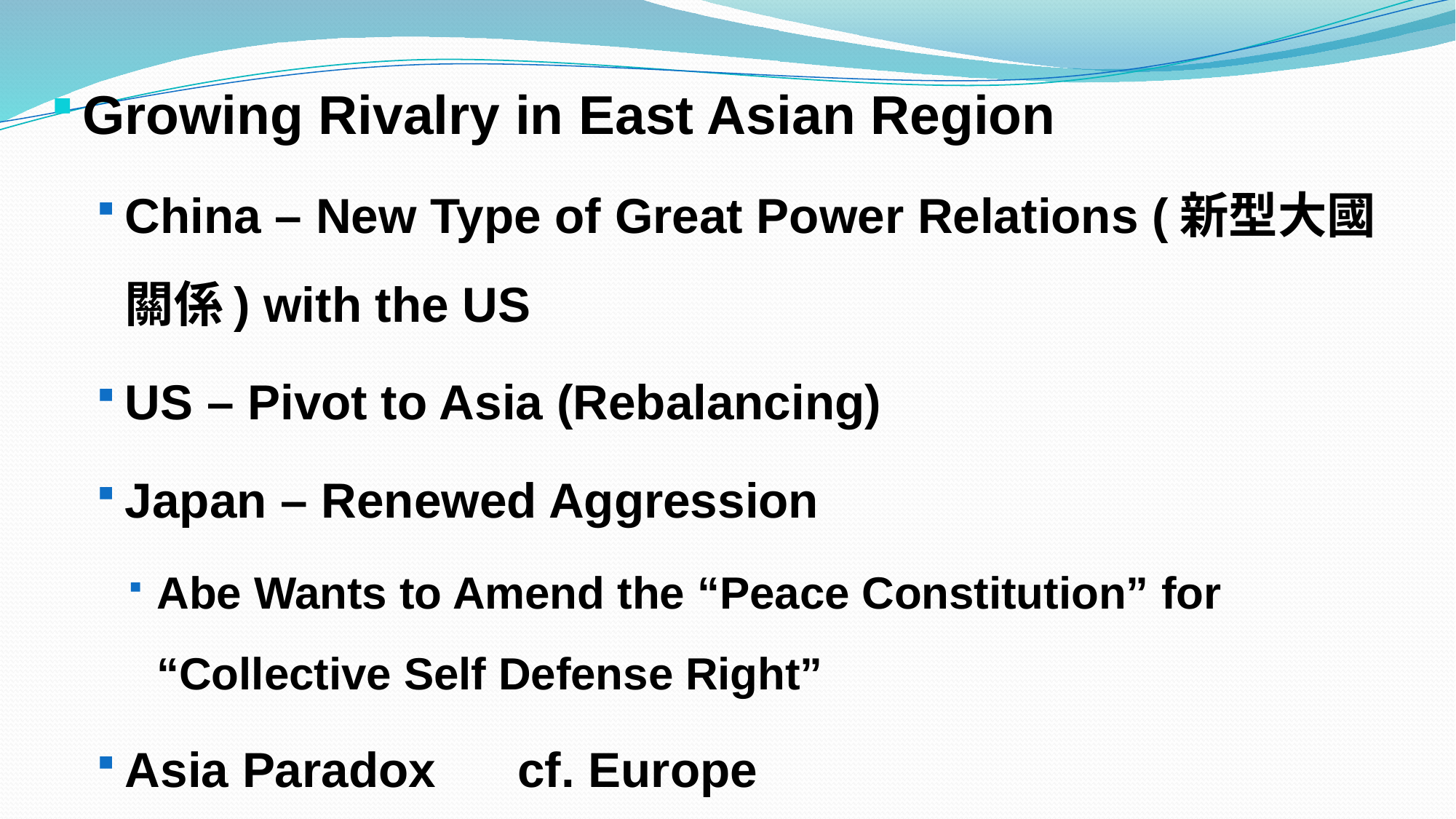

Growing Rivalry in East Asian Region
China – New Type of Great Power Relations (新型大國關係) with the US
US – Pivot to Asia (Rebalancing)
Japan – Renewed Aggression
Abe Wants to Amend the “Peace Constitution” for “Collective Self Defense Right”
Asia Paradox      cf. Europe